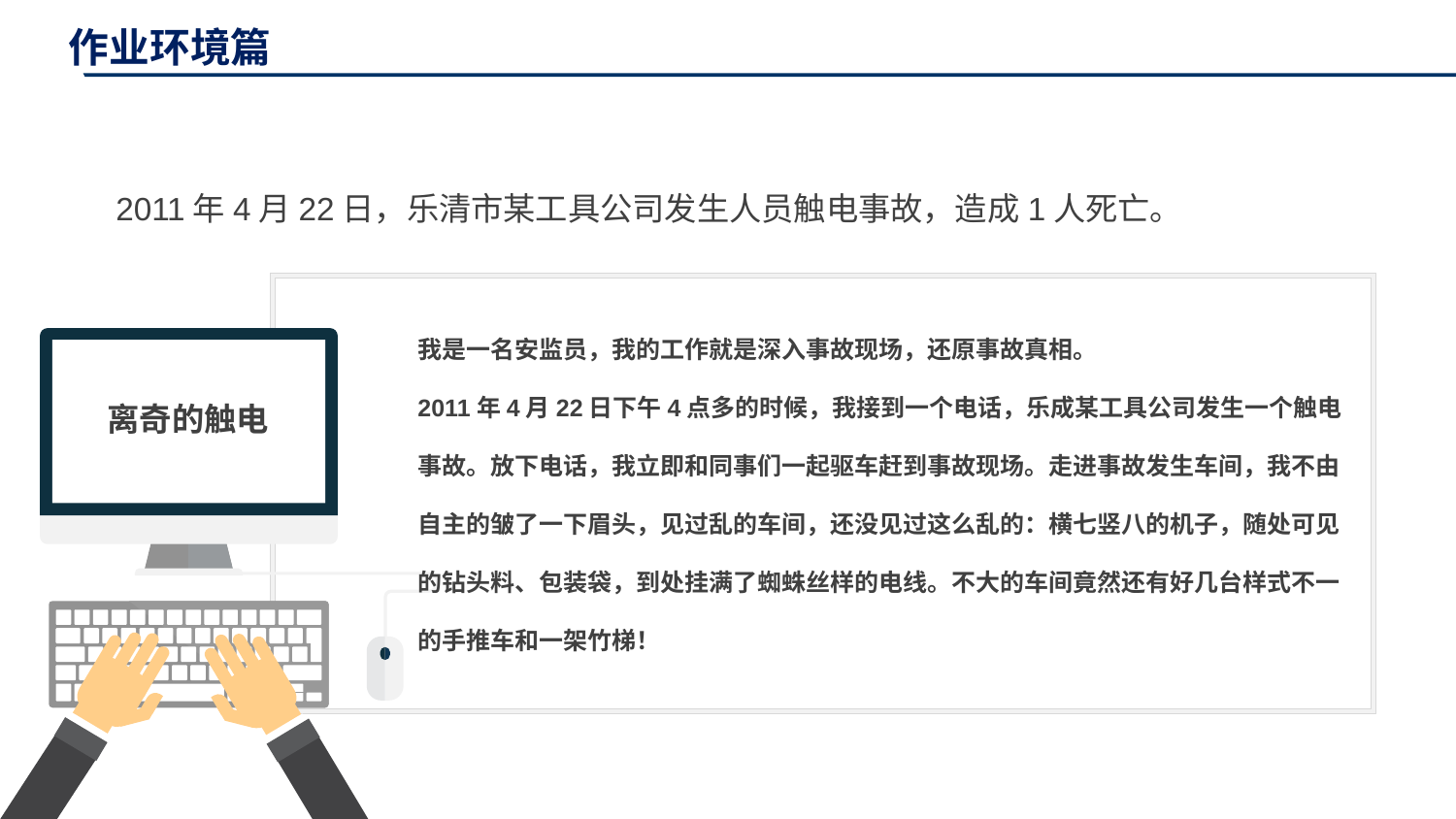

作业环境篇

2011年4月22日，乐清市某工具公司发生人员触电事故，造成1人死亡。

我是一名安监员，我的工作就是深入事故现场，还原事故真相。
2011年4月22日下午4点多的时候，我接到一个电话，乐成某工具公司发生一个触电事故。放下电话，我立即和同事们一起驱车赶到事故现场。走进事故发生车间，我不由自主的皱了一下眉头，见过乱的车间，还没见过这么乱的：横七竖八的机子，随处可见的钻头料、包装袋，到处挂满了蜘蛛丝样的电线。不大的车间竟然还有好几台样式不一的手推车和一架竹梯！

离奇的触电